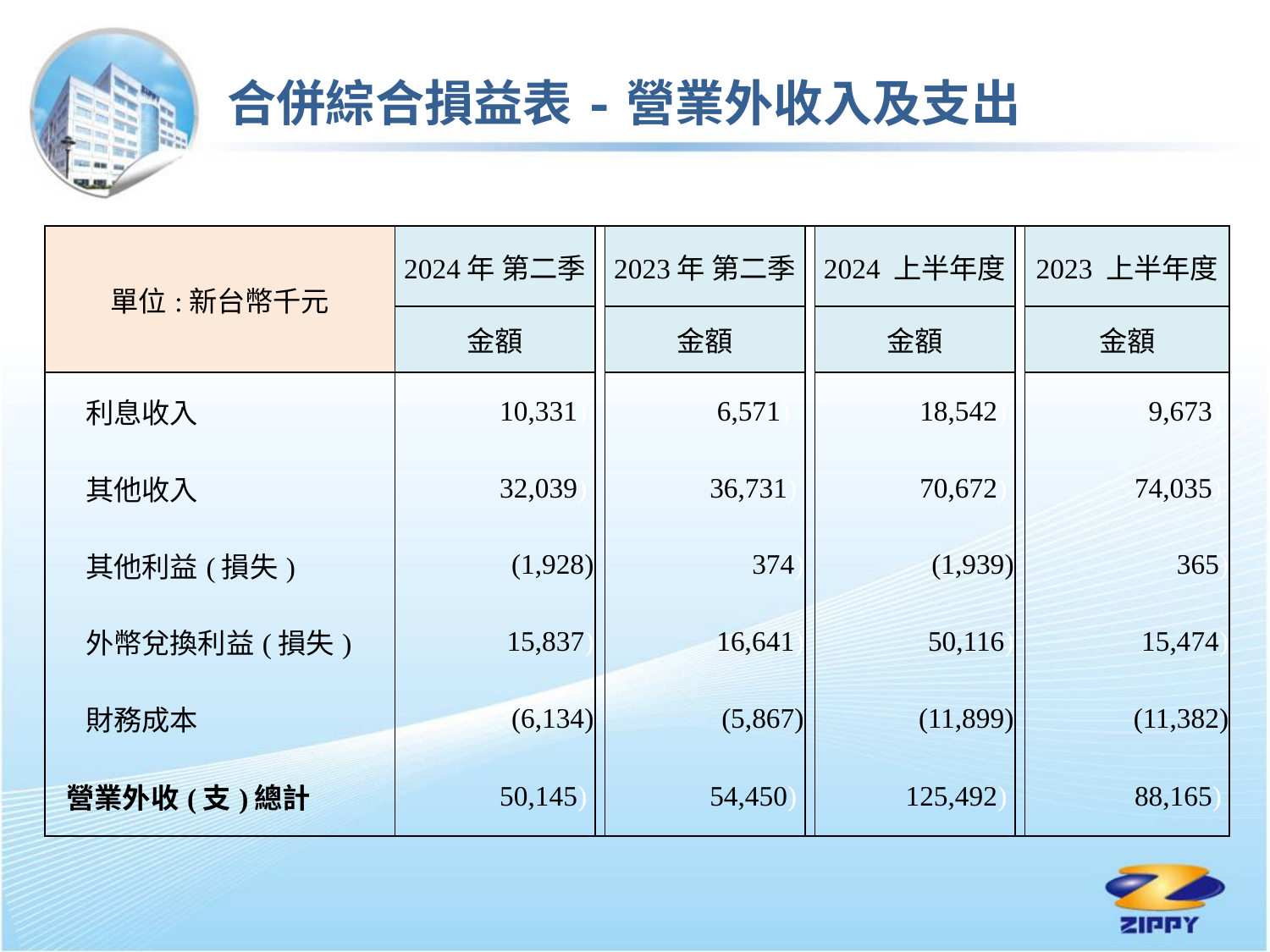

合併綜合損益表-營業外收入及支出
| 單位:新台幣千元 | 2024年 第二季 |  | 2023年 第二季 |  | 2024 上半年度 |  | 2023 上半年度 |
| --- | --- | --- | --- | --- | --- | --- | --- |
|  | 金額 |  | 金額 |  | 金額 |  | 金額 |
| 利息收入 | 10,331) |  | 6,571) |  | 18,542) |  | 9,673) |
| 其他收入 | 32,039) |  | 36,731) |  | 70,672) |  | 74,035) |
| 其他利益(損失) | (1,928) |  | 374) |  | (1,939) |  | 365) |
| 外幣兌換利益(損失) | 15,837) |  | 16,641) |  | 50,116) |  | 15,474) |
| 財務成本 | (6,134) |  | (5,867) |  | (11,899) |  | (11,382) |
| 營業外收(支)總計 | 50,145) |  | 54,450) |  | 125,492) |  | 88,165) |